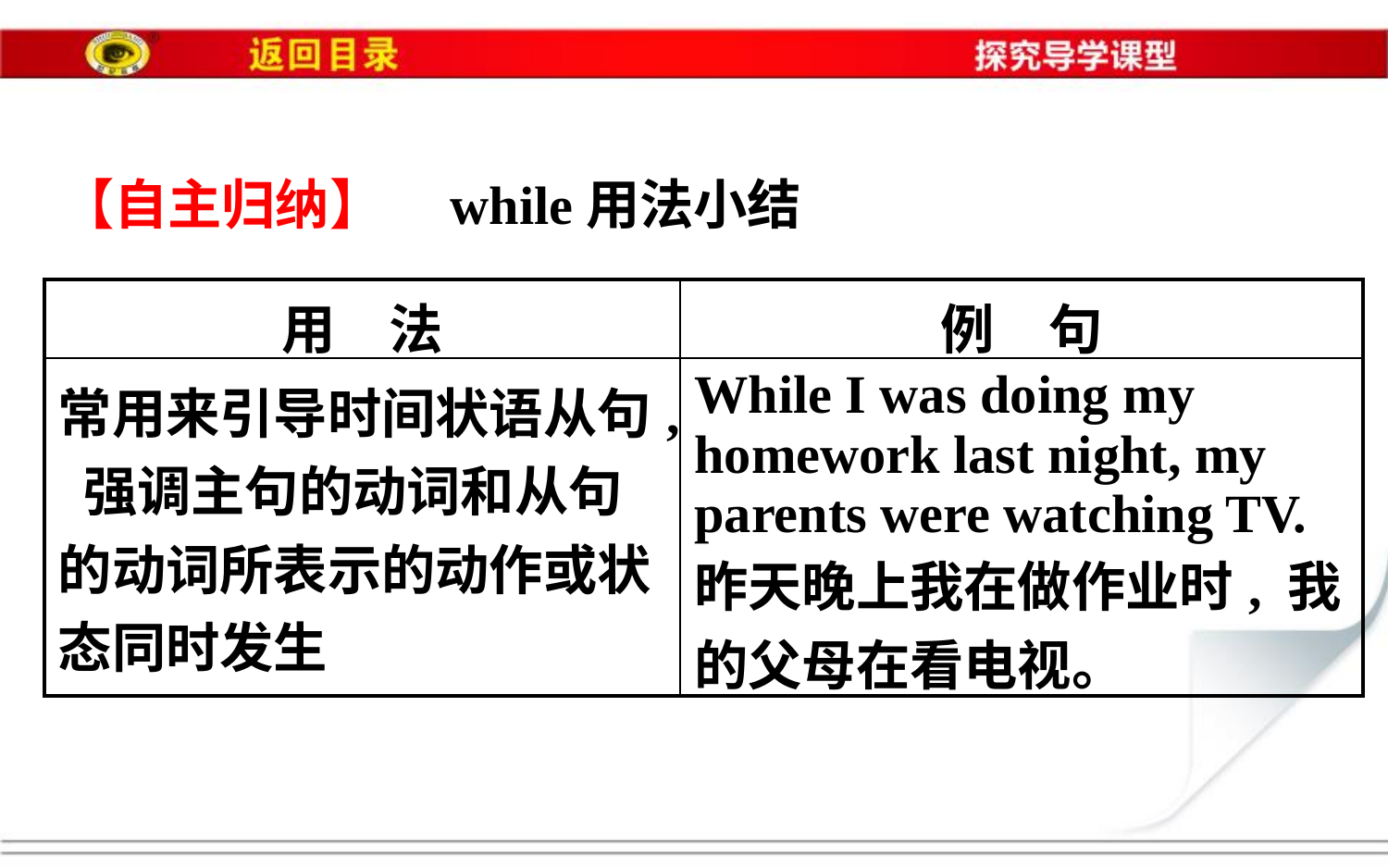

【自主归纳】　while用法小结
| 用　法 | 例　句 |
| --- | --- |
| 常用来引导时间状语从句, 强调主句的动词和从句的动词所表示的动作或状态同时发生 | While I was doing my homework last night, my parents were watching TV. 昨天晚上我在做作业时, 我的父母在看电视。 |